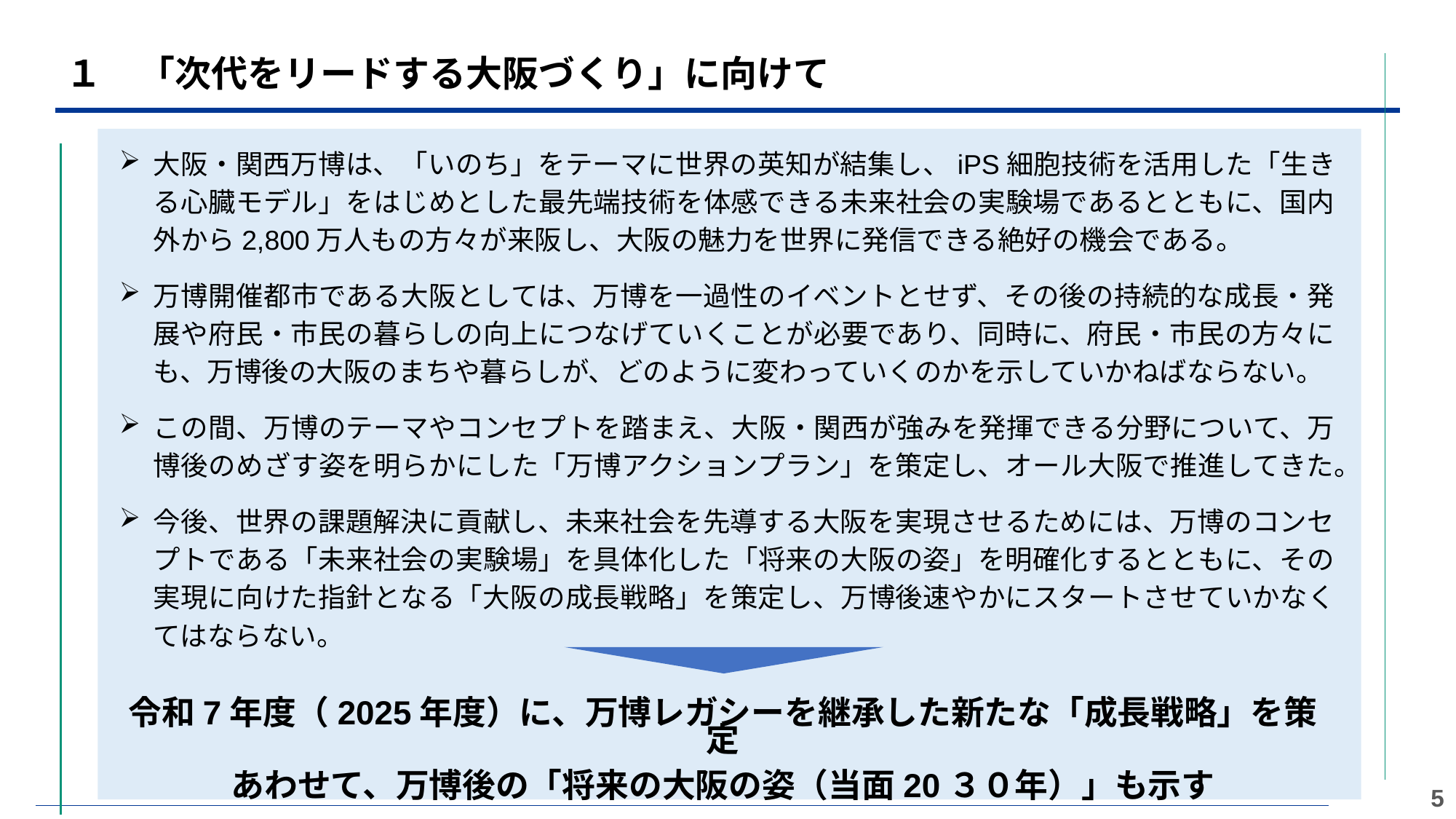

１　「次代をリードする大阪づくり」に向けて
大阪・関西万博は、「いのち」をテーマに世界の英知が結集し、iPS細胞技術を活用した「生きる心臓モデル」をはじめとした最先端技術を体感できる未来社会の実験場であるとともに、国内外から2,800万人もの方々が来阪し、大阪の魅力を世界に発信できる絶好の機会である。
万博開催都市である大阪としては、万博を一過性のイベントとせず、その後の持続的な成長・発展や府民・市民の暮らしの向上につなげていくことが必要であり、同時に、府民・市民の方々にも、万博後の大阪のまちや暮らしが、どのように変わっていくのかを示していかねばならない。
この間、万博のテーマやコンセプトを踏まえ、大阪・関西が強みを発揮できる分野について、万博後のめざす姿を明らかにした「万博アクションプラン」を策定し、オール大阪で推進してきた。
今後、世界の課題解決に貢献し、未来社会を先導する大阪を実現させるためには、万博のコンセプトである「未来社会の実験場」を具体化した「将来の大阪の姿」を明確化するとともに、その実現に向けた指針となる「大阪の成長戦略」を策定し、万博後速やかにスタートさせていかなくてはならない。

令和7年度（2025年度）に、万博レガシーを継承した新たな「成長戦略」を策定
あわせて、万博後の「将来の大阪の姿（当面20３０年）」も示す
5